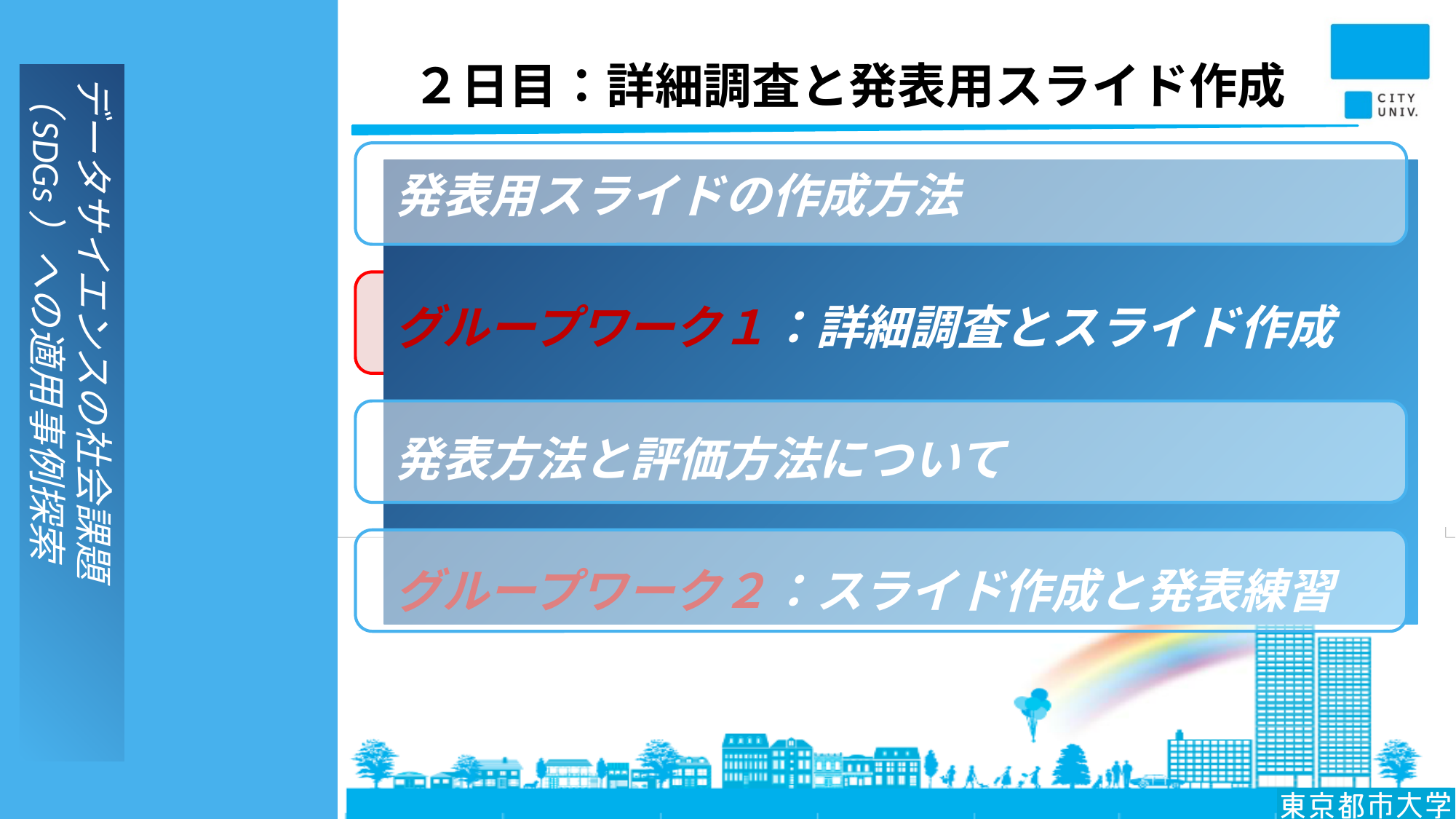

# ２日目：詳細調査と発表用スライド作成

発表用スライドの作成方法

グループワーク１：詳細調査とスライド作成

発表方法と評価方法について

グループワーク２：スライド作成と発表練習

データサイエンスの社会課題（SDGs）への適用事例探索